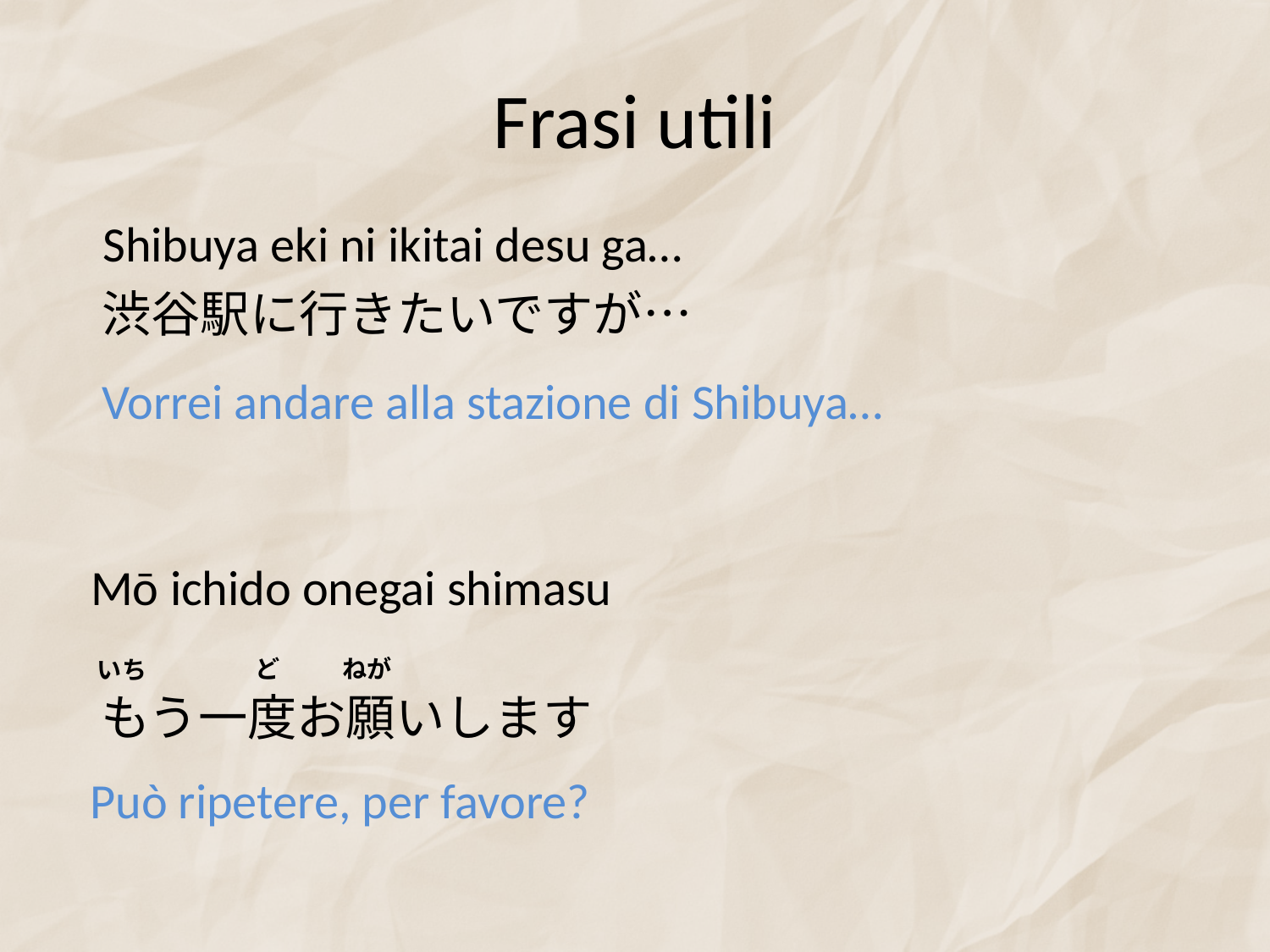

# Frasi utili
Shibuya eki ni ikitai desu ga…
渋谷駅に行きたいですが…
Vorrei andare alla stazione di Shibuya…
Mō ichido onegai shimasu
ど
ねが
いち
もう一度お願いします
Può ripetere, per favore?